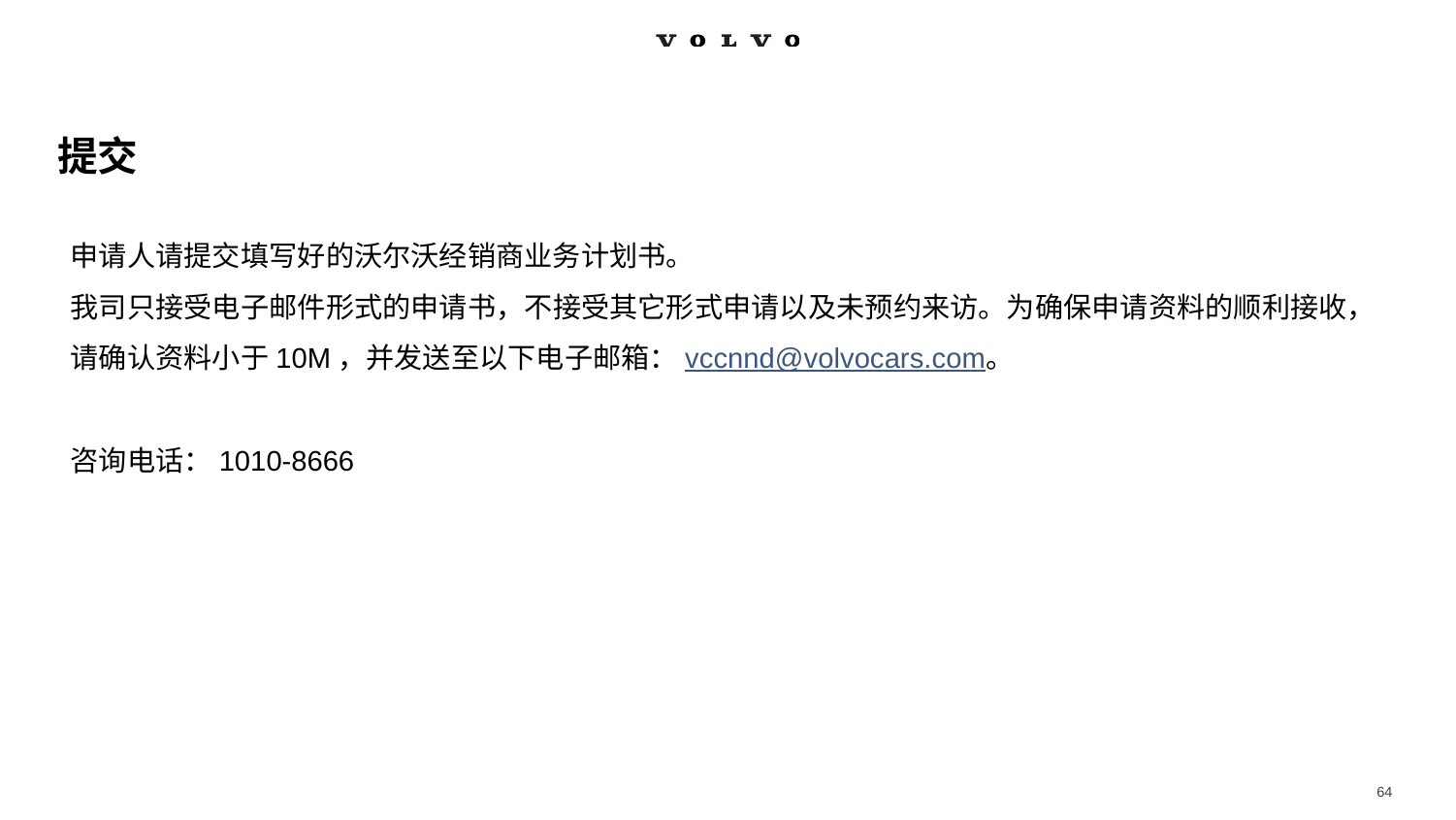

# 提交
申请人请提交填写好的沃尔沃经销商业务计划书。
我司只接受电子邮件形式的申请书，不接受其它形式申请以及未预约来访。为确保申请资料的顺利接收，请确认资料小于10M，并发送至以下电子邮箱：vccnnd@volvocars.com。

咨询电话：1010-8666

64